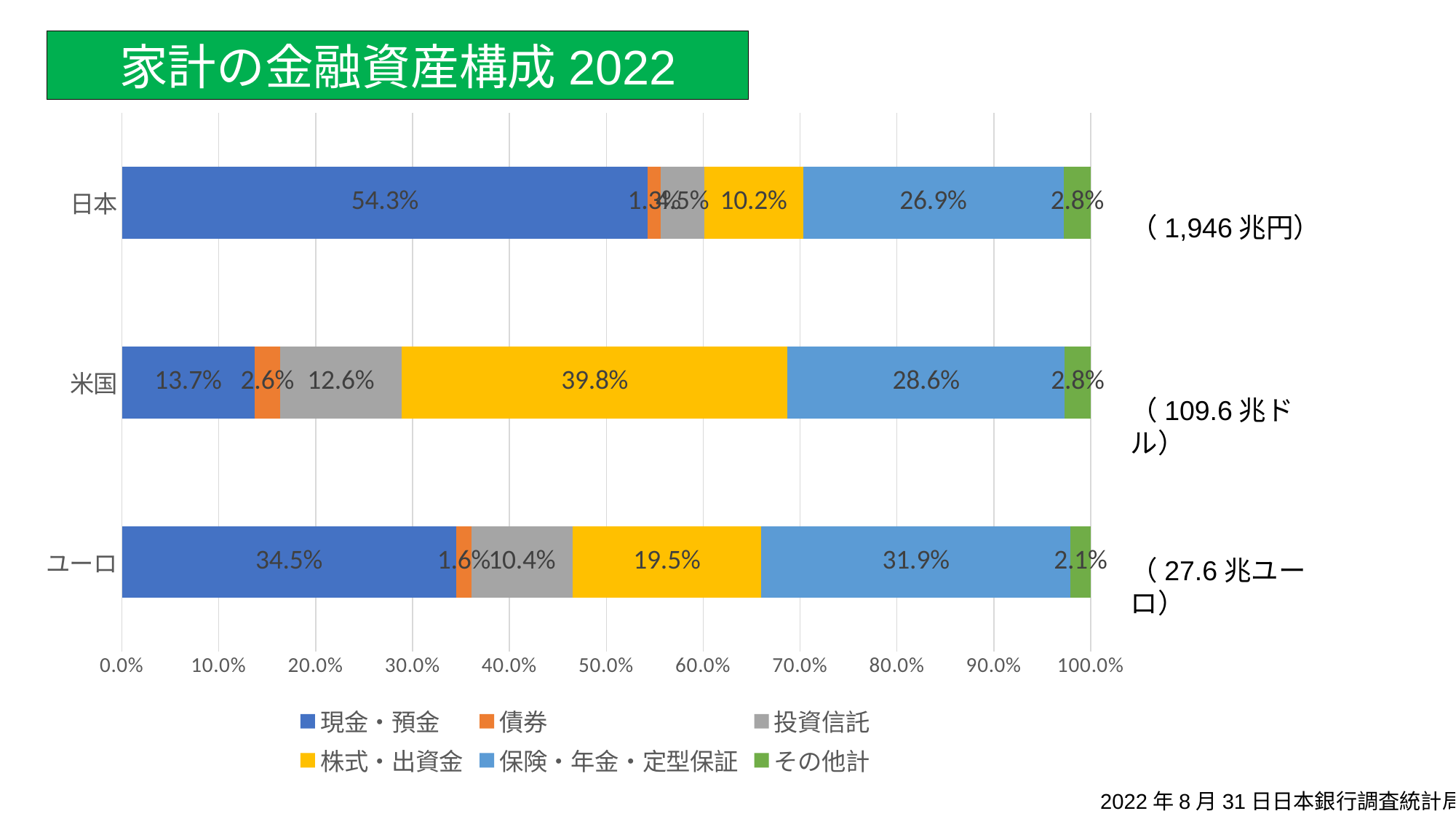

家計の金融資産構成2022

### Chart

| Category | 現金・預金 | 債券 | 投資信託 | 株式・出資金 | 保険・年金・定型保証 | その他計 |
|---|---|---|---|---|---|---|
| ユーロ | 0.345 | 0.016 | 0.104 | 0.195 | 0.319 | 0.021 |
| 米国 | 0.137 | 0.026 | 0.126 | 0.398 | 0.286 | 0.028 |
| 日本 | 0.543 | 0.013 | 0.045 | 0.102 | 0.269 | 0.028 |
（1,946兆円）
（109.6兆ドル）
（27.6兆ユーロ）
2022年8月31日日本銀行調査統計局